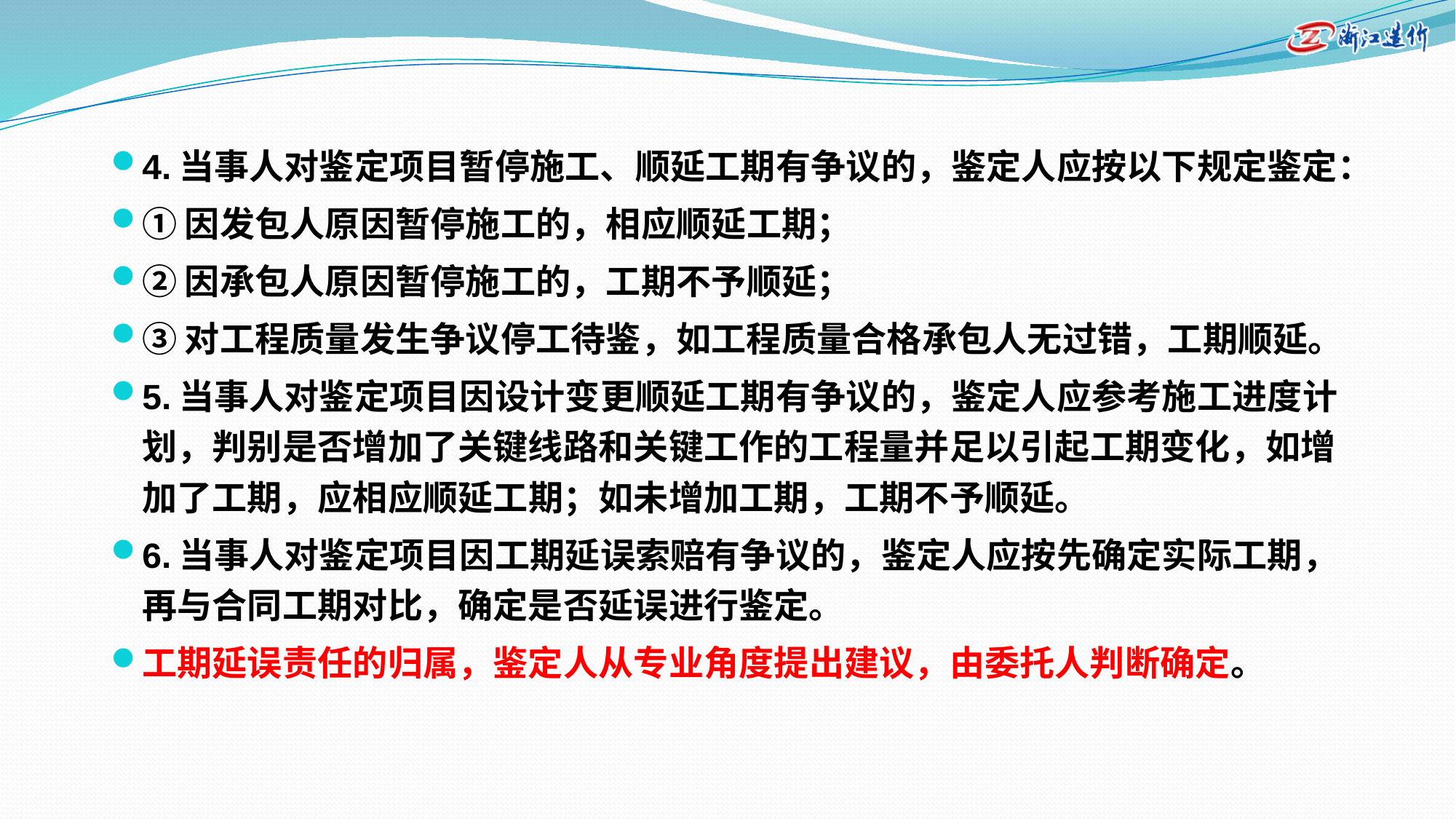

4.当事人对鉴定项目暂停施工、顺延工期有争议的，鉴定人应按以下规定鉴定：
①因发包人原因暂停施工的，相应顺延工期；
②因承包人原因暂停施工的，工期不予顺延；
③对工程质量发生争议停工待鉴，如工程质量合格承包人无过错，工期顺延。
5.当事人对鉴定项目因设计变更顺延工期有争议的，鉴定人应参考施工进度计划，判别是否增加了关键线路和关键工作的工程量并足以引起工期变化，如增加了工期，应相应顺延工期；如未增加工期，工期不予顺延。
6.当事人对鉴定项目因工期延误索赔有争议的，鉴定人应按先确定实际工期，再与合同工期对比，确定是否延误进行鉴定。
工期延误责任的归属，鉴定人从专业角度提出建议，由委托人判断确定。